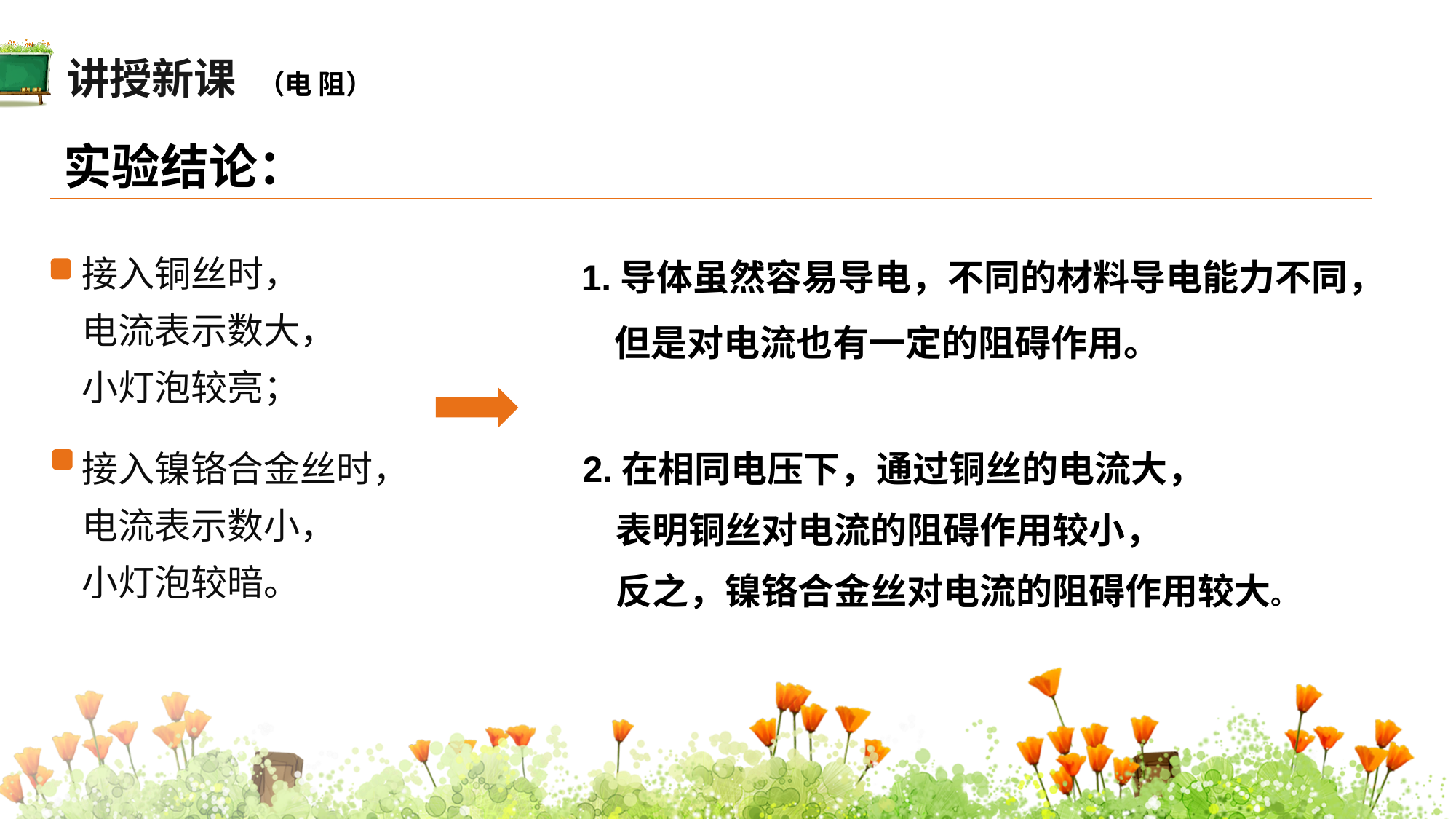

讲授新课
（电 阻）

实验结论：
1.导体虽然容易导电，不同的材料导电能力不同，
   但是对电流也有一定的阻碍作用。

接入铜丝时，
电流表示数大，
小灯泡较亮；

2.在相同电压下，通过铜丝的电流大，
   表明铜丝对电流的阻碍作用较小，
   反之，镍铬合金丝对电流的阻碍作用较大。

接入镍铬合金丝时，
电流表示数小，
小灯泡较暗。